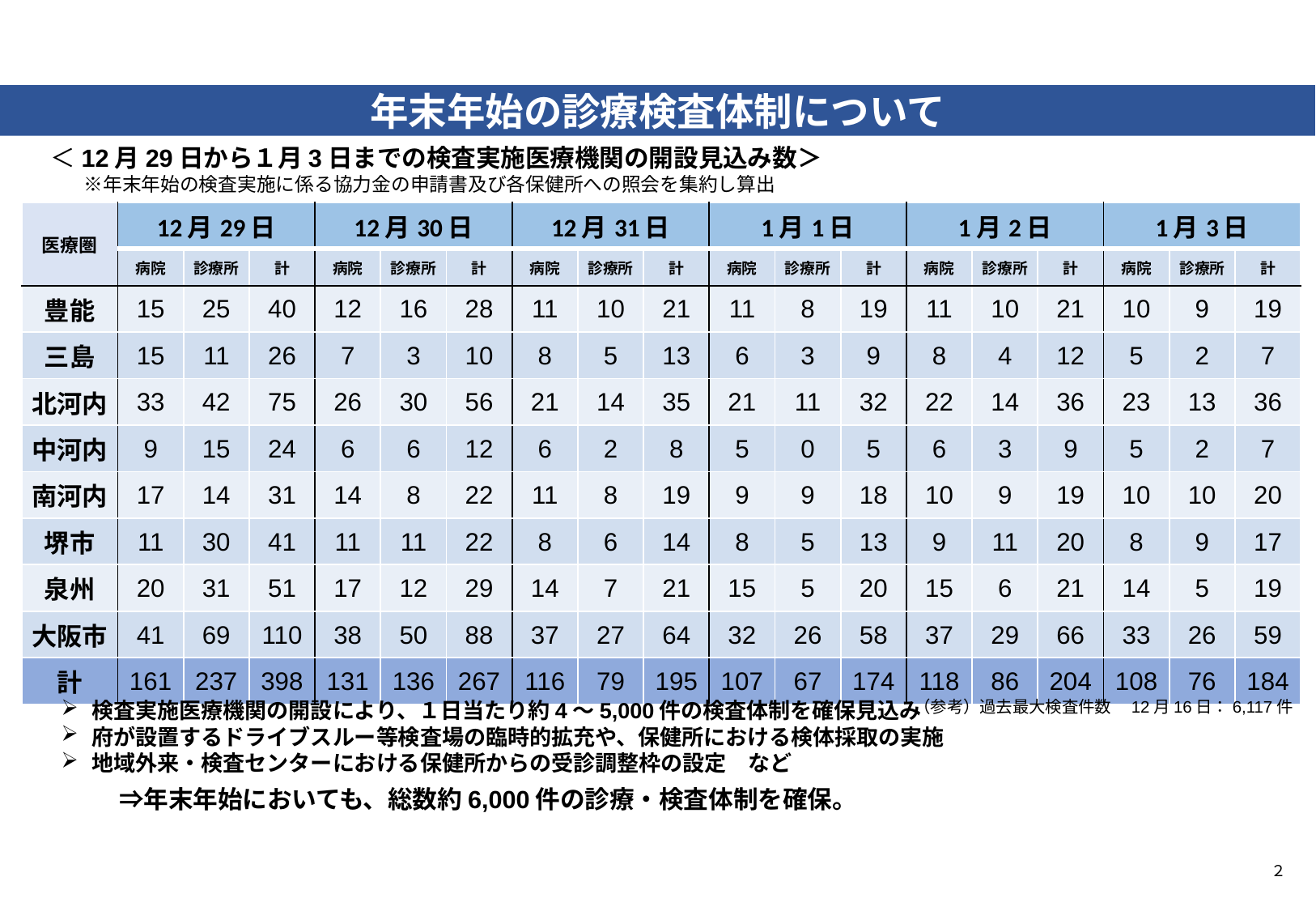

年末年始の診療検査体制について
　＜12月29日から１月3日までの検査実施医療機関の開設見込み数＞
　　　※年末年始の検査実施に係る協力金の申請書及び各保健所への照会を集約し算出
| 医療圏 | 12月29日 |  |  | 12月30日 |  |  | 12月31日 |  |  | 1月1日 |  |  | 1月2日 |  |  | 1月3日 |  |  |
| --- | --- | --- | --- | --- | --- | --- | --- | --- | --- | --- | --- | --- | --- | --- | --- | --- | --- | --- |
|  | 病院 | 診療所 | 計 | 病院 | 診療所 | 計 | 病院 | 診療所 | 計 | 病院 | 診療所 | 計 | 病院 | 診療所 | 計 | 病院 | 診療所 | 計 |
| 豊能 | 15 | 25 | 40 | 12 | 16 | 28 | 11 | 10 | 21 | 11 | 8 | 19 | 11 | 10 | 21 | 10 | 9 | 19 |
| 三島 | 15 | 11 | 26 | 7 | 3 | 10 | 8 | 5 | 13 | 6 | 3 | 9 | 8 | 4 | 12 | 5 | 2 | 7 |
| 北河内 | 33 | 42 | 75 | 26 | 30 | 56 | 21 | 14 | 35 | 21 | 11 | 32 | 22 | 14 | 36 | 23 | 13 | 36 |
| 中河内 | 9 | 15 | 24 | 6 | 6 | 12 | 6 | 2 | 8 | 5 | 0 | 5 | 6 | 3 | 9 | 5 | 2 | 7 |
| 南河内 | 17 | 14 | 31 | 14 | 8 | 22 | 11 | 8 | 19 | 9 | 9 | 18 | 10 | 9 | 19 | 10 | 10 | 20 |
| 堺市 | 11 | 30 | 41 | 11 | 11 | 22 | 8 | 6 | 14 | 8 | 5 | 13 | 9 | 11 | 20 | 8 | 9 | 17 |
| 泉州 | 20 | 31 | 51 | 17 | 12 | 29 | 14 | 7 | 21 | 15 | 5 | 20 | 15 | 6 | 21 | 14 | 5 | 19 |
| 大阪市 | 41 | 69 | 110 | 38 | 50 | 88 | 37 | 27 | 64 | 32 | 26 | 58 | 37 | 29 | 66 | 33 | 26 | 59 |
| 計 | 161 | 237 | 398 | 131 | 136 | 267 | 116 | 79 | 195 | 107 | 67 | 174 | 118 | 86 | 204 | 108 | 76 | 184 |
検査実施医療機関の開設により、１日当たり約4～5,000件の検査体制を確保見込み
府が設置するドライブスルー等検査場の臨時的拡充や、保健所における検体採取の実施
地域外来・検査センターにおける保健所からの受診調整枠の設定　など
　　⇒年末年始においても、総数約6,000件の診療・検査体制を確保。
　（参考）過去最大検査件数　12月16日：6,117件
２